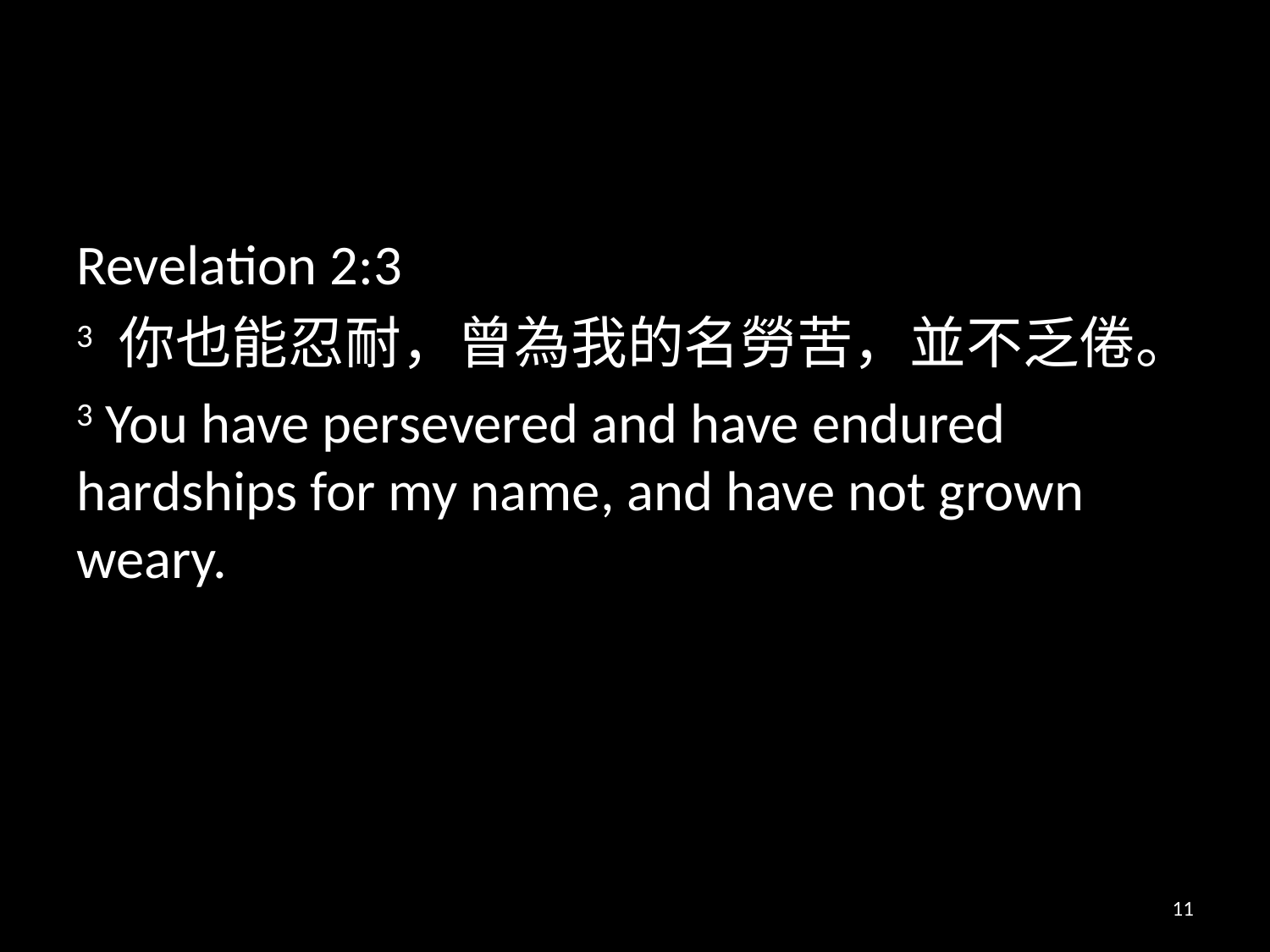

#
Revelation 2:3
3 你也能忍耐，曾為我的名勞苦，並不乏倦。
3 You have persevered and have endured hardships for my name, and have not grown weary.

11